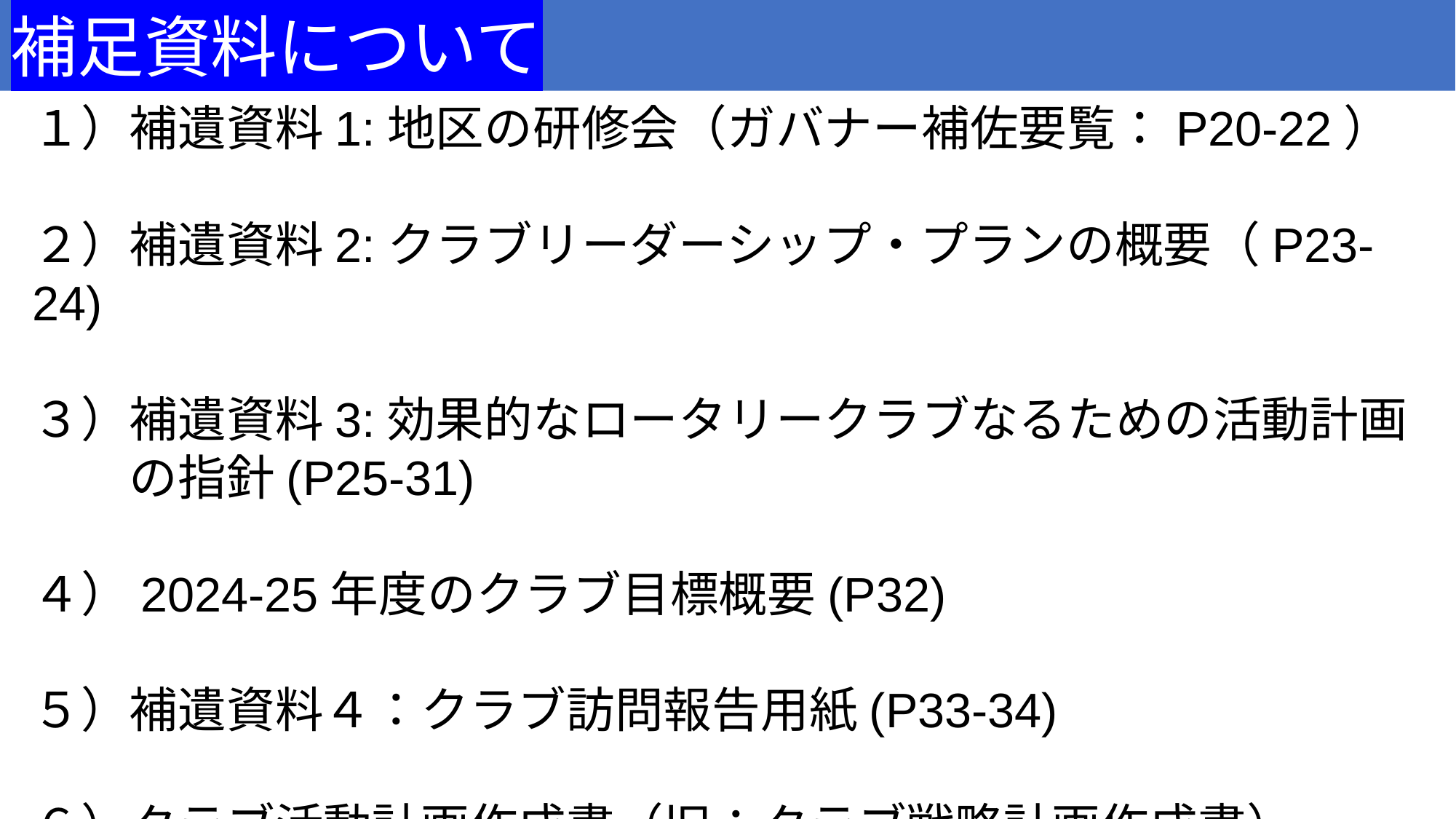

補足資料について
１）補遺資料1:地区の研修会（ガバナー補佐要覧：P20-22）

２）補遺資料2:クラブリーダーシップ・プランの概要（P23-24)

３）補遺資料3:効果的なロータリークラブなるための活動計画
　　の指針(P25-31)

４）2024-25年度のクラブ目標概要(P32)

５）補遺資料４：クラブ訪問報告用紙(P33-34)

６）クラブ活動計画作成書（旧：クラブ戦略計画作成書）